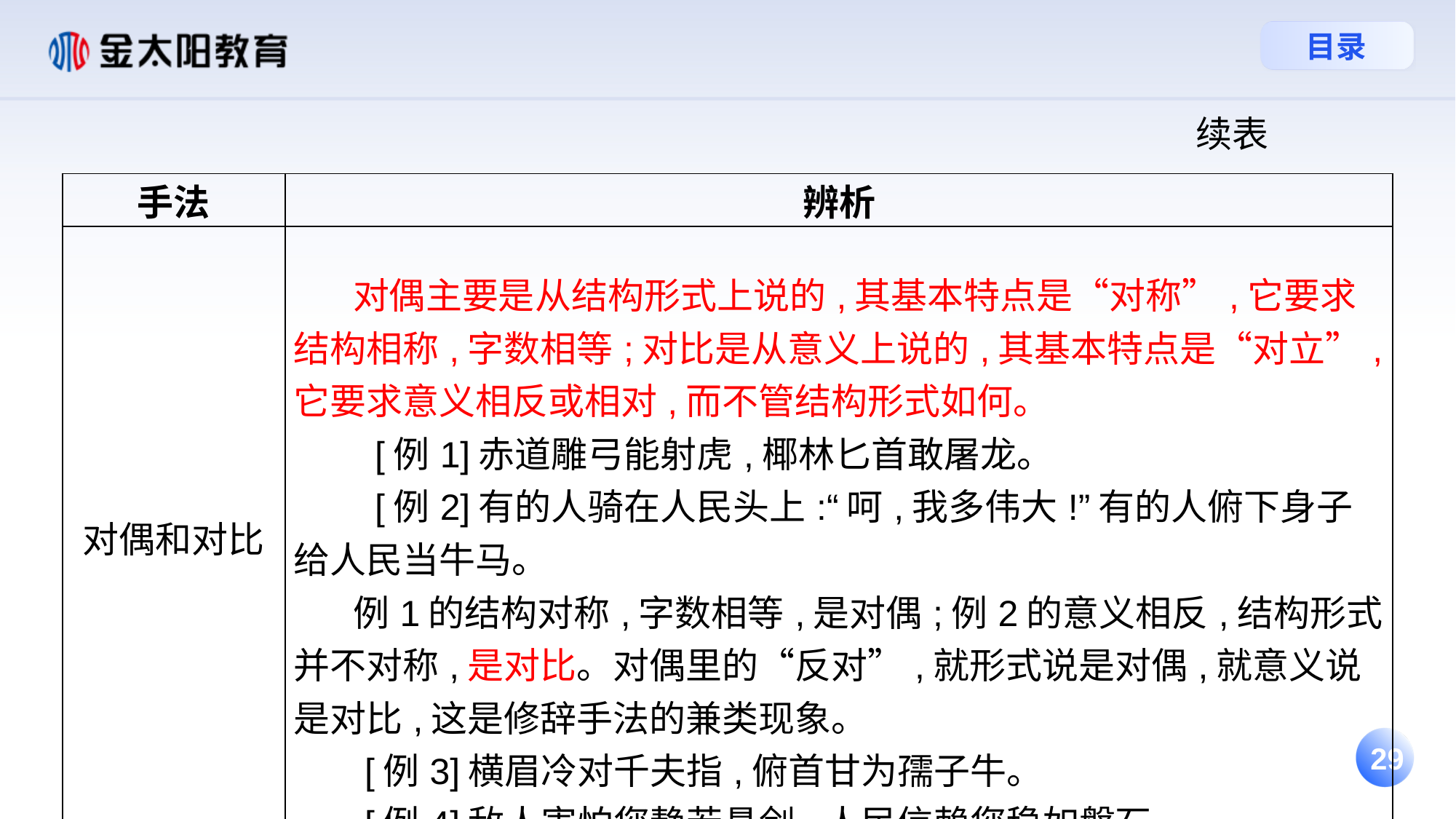

续表

| 手法 | 辨析 |
| --- | --- |
| 对偶和对比 | 对偶主要是从结构形式上说的,其基本特点是“对称”,它要求结构相称,字数相等;对比是从意义上说的,其基本特点是“对立”,它要求意义相反或相对,而不管结构形式如何。 [例1]赤道雕弓能射虎,椰林匕首敢屠龙。 [例2]有的人骑在人民头上:“呵,我多伟大!”有的人俯下身子给人民当牛马。 例1的结构对称,字数相等,是对偶;例2的意义相反,结构形式并不对称,是对比。对偶里的“反对”,就形式说是对偶,就意义说是对比,这是修辞手法的兼类现象。 [例3]横眉冷对千夫指,俯首甘为孺子牛。 [例4]敌人害怕您静若悬剑,人民信赖您稳如磐石。 |